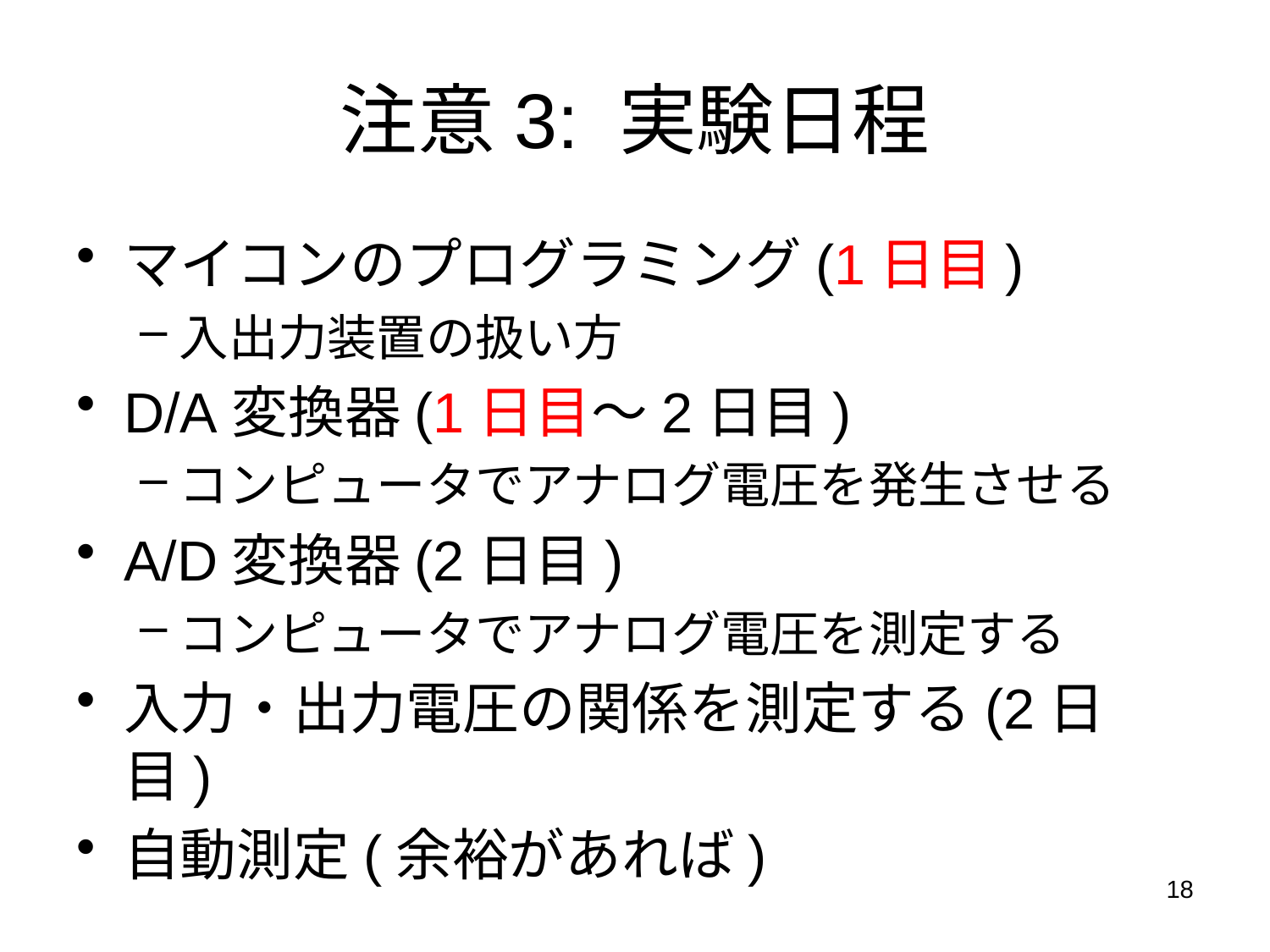

# 注意3: 実験日程
マイコンのプログラミング(1日目)
入出力装置の扱い方
D/A変換器(1日目～2日目)
コンピュータでアナログ電圧を発生させる
A/D変換器(2日目)
コンピュータでアナログ電圧を測定する
入力・出力電圧の関係を測定する(2日目)
自動測定(余裕があれば)
18